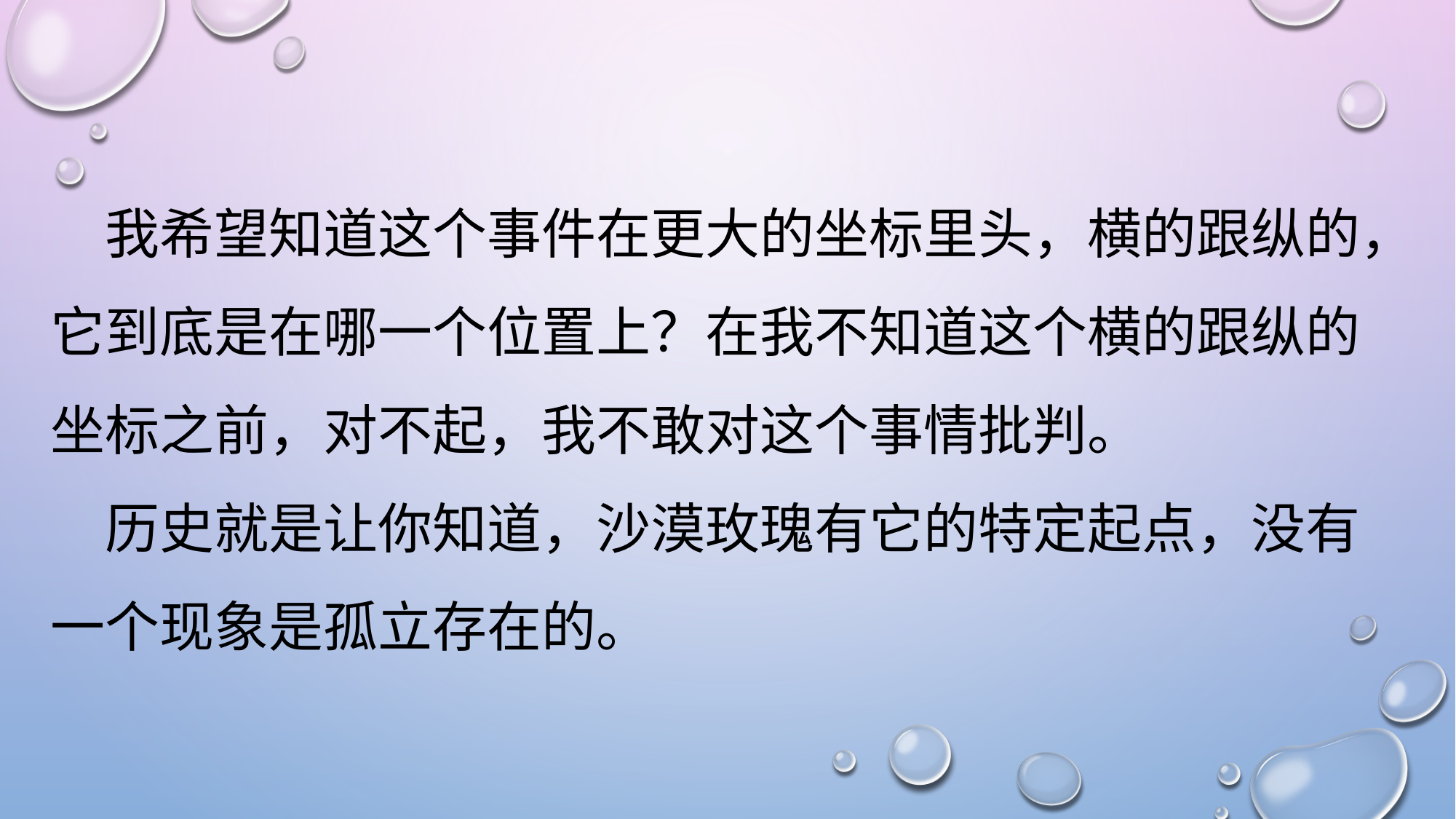

我希望知道这个事件在更大的坐标里头，横的跟纵的，它到底是在哪一个位置上？在我不知道这个横的跟纵的坐标之前，对不起，我不敢对这个事情批判。
历史就是让你知道，沙漠玫瑰有它的特定起点，没有一个现象是孤立存在的。